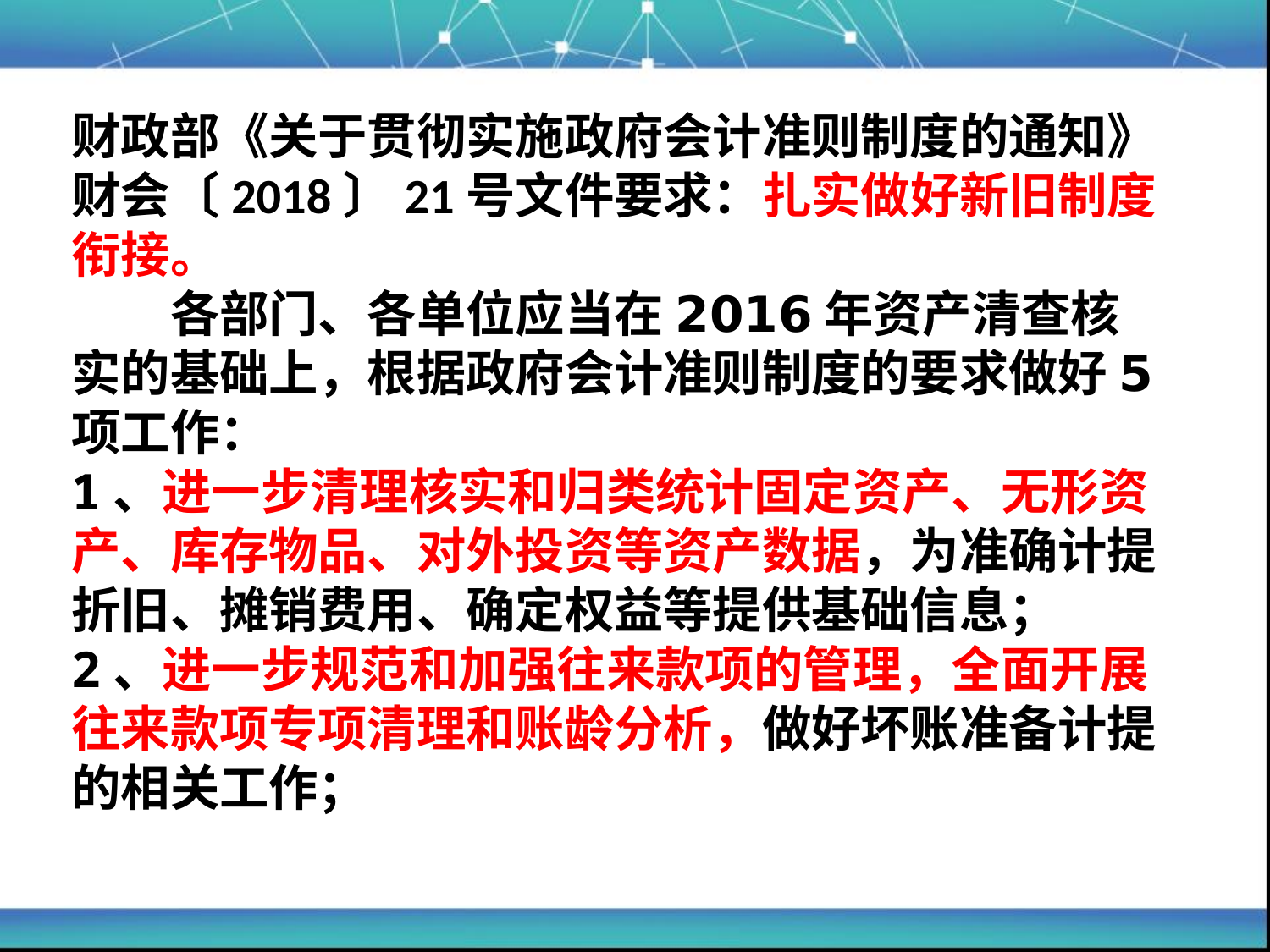

财政部《关于贯彻实施政府会计准则制度的通知》财会〔2018〕21号文件要求：扎实做好新旧制度衔接。
　　各部门、各单位应当在2016年资产清查核实的基础上，根据政府会计准则制度的要求做好5项工作：
1、进一步清理核实和归类统计固定资产、无形资产、库存物品、对外投资等资产数据，为准确计提折旧、摊销费用、确定权益等提供基础信息；
2、进一步规范和加强往来款项的管理，全面开展往来款项专项清理和账龄分析，做好坏账准备计提的相关工作；